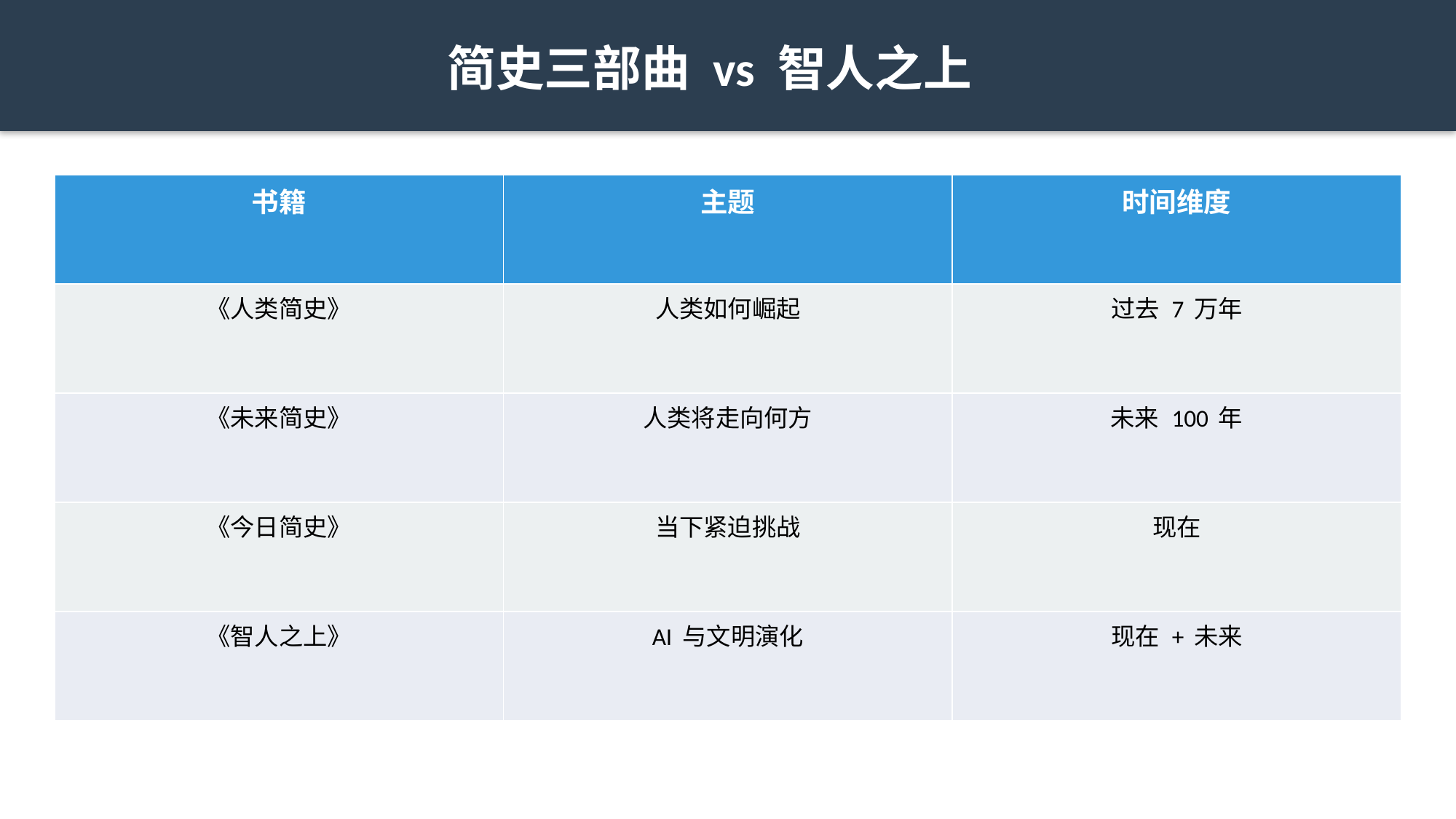

简史三部曲 vs 智人之上
| 书籍 | 主题 | 时间维度 |
| --- | --- | --- |
| 《人类简史》 | 人类如何崛起 | 过去 7 万年 |
| 《未来简史》 | 人类将走向何方 | 未来 100 年 |
| 《今日简史》 | 当下紧迫挑战 | 现在 |
| 《智人之上》 | AI 与文明演化 | 现在 + 未来 |